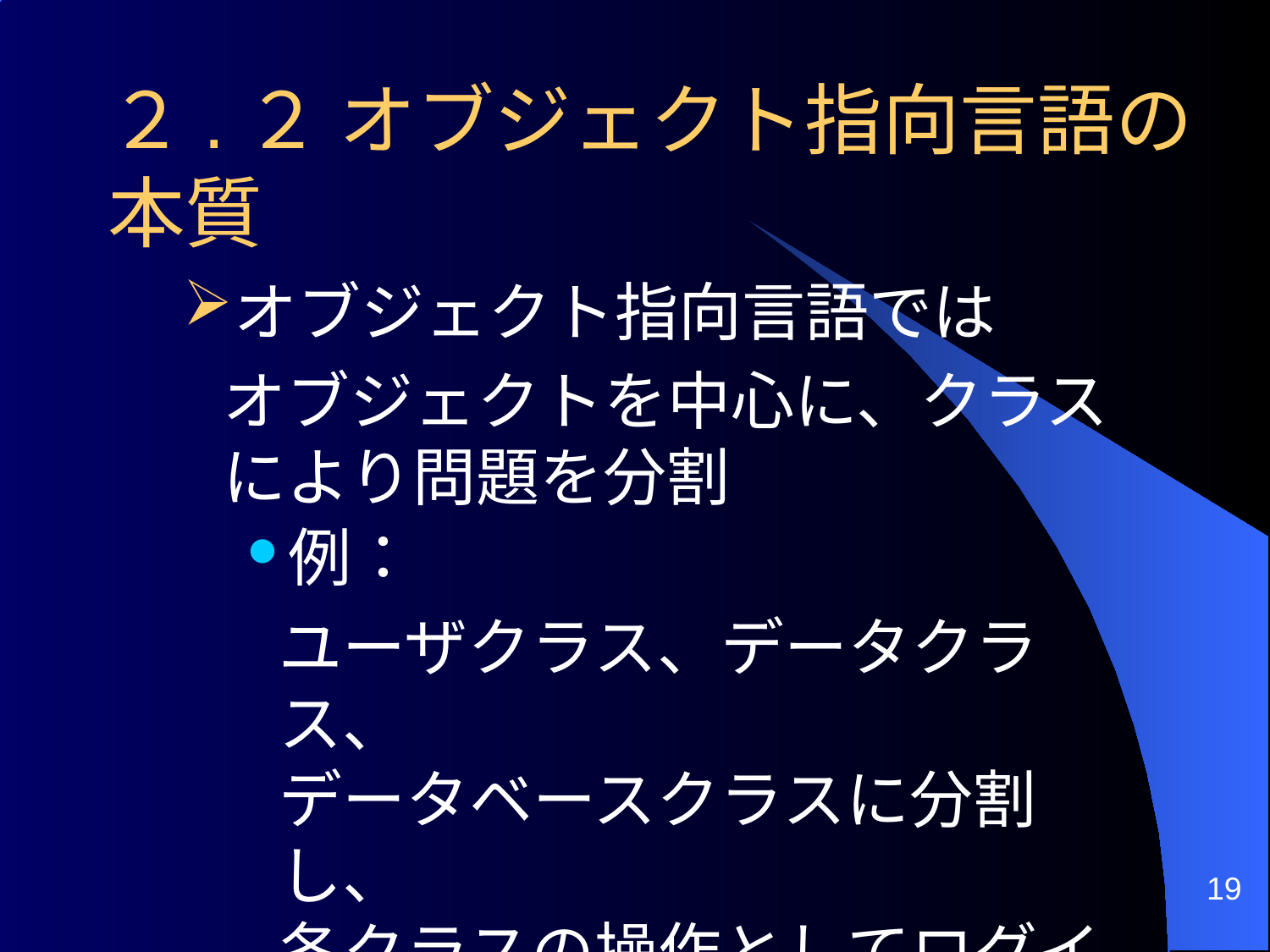

# ２.２ オブジェクト指向言語の本質
オブジェクト指向言語では
	オブジェクトを中心に、クラスにより問題を分割
例：
	ユーザクラス、データクラス、
データベースクラスに分割し、
各クラスの操作としてログイン、新規作成、登録などを用意
19